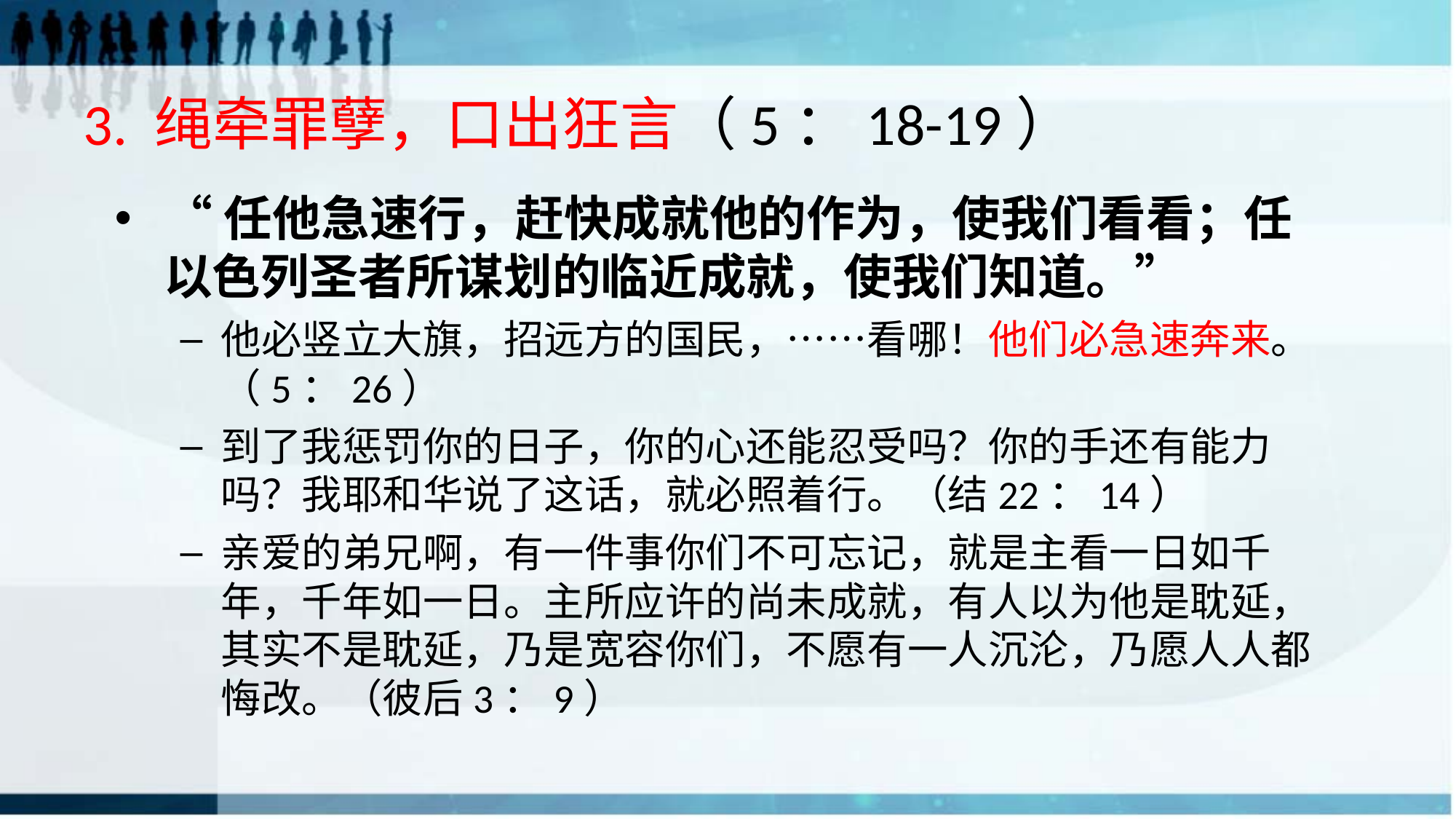

# 3. 绳牵罪孽，口出狂言（5：18-19）
“任他急速行，赶快成就他的作为，使我们看看；任以色列圣者所谋划的临近成就，使我们知道。”
他必竖立大旗，招远方的国民，……看哪！他们必急速奔来。（5：26）
到了我惩罚你的日子，你的心还能忍受吗？你的手还有能力吗？我耶和华说了这话，就必照着行。（结22：14）
亲爱的弟兄啊，有一件事你们不可忘记，就是主看一日如千年，千年如一日。主所应许的尚未成就，有人以为他是耽延，其实不是耽延，乃是宽容你们，不愿有一人沉沦，乃愿人人都悔改。（彼后3：9）